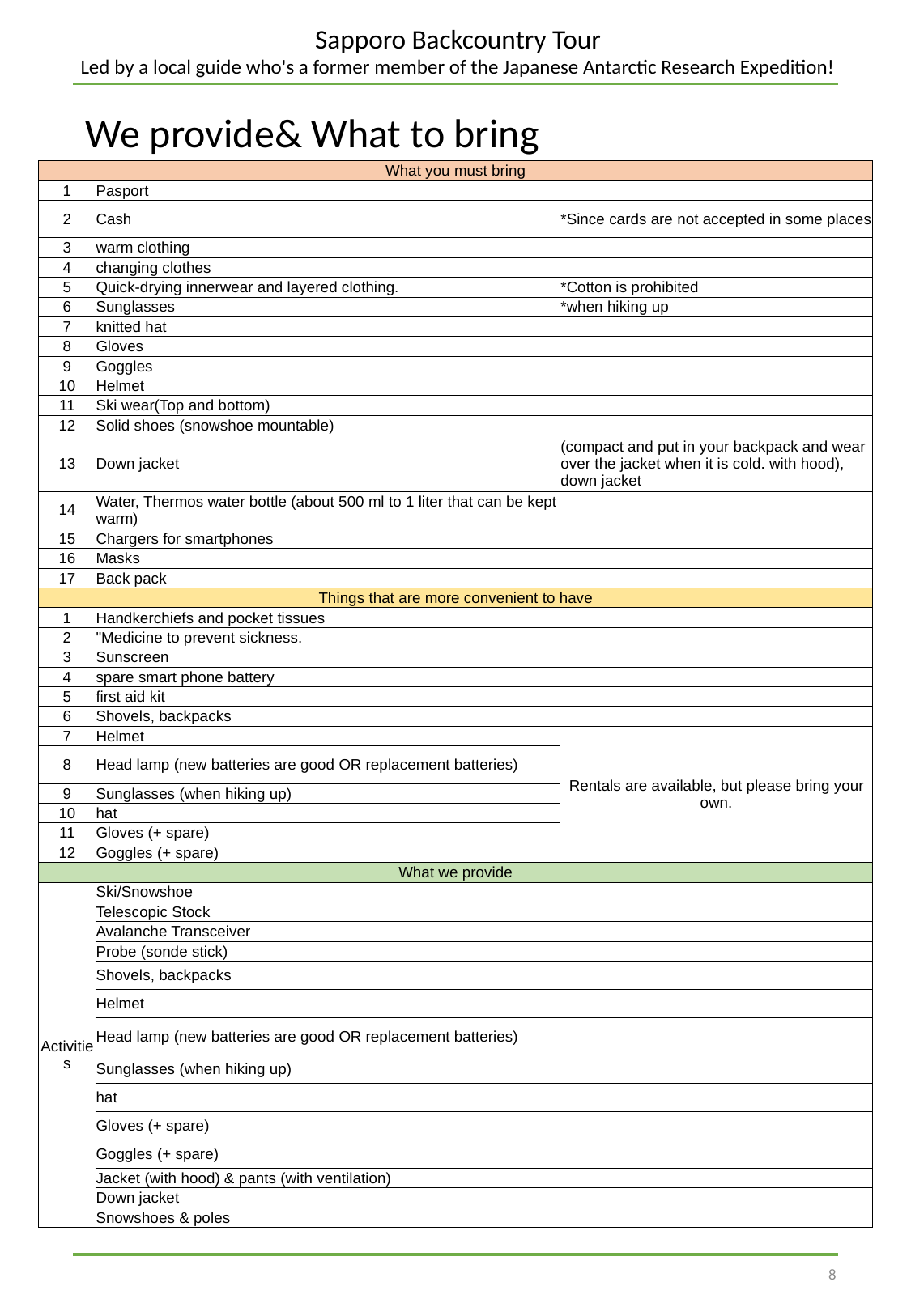

Sapporo Backcountry Tour
Led by a local guide who's a former member of the Japanese Antarctic Research Expedition!
We provide& What to bring
| What you must bring |  |  |
| --- | --- | --- |
| 1 | Pasport |  |
| 2 | Cash | \*Since cards are not accepted in some places |
| 3 | warm clothing |  |
| 4 | changing clothes |  |
| 5 | Quick-drying innerwear and layered clothing. | \*Cotton is prohibited |
| 6 | Sunglasses | \*when hiking up |
| 7 | knitted hat |  |
| 8 | Gloves |  |
| 9 | Goggles |  |
| 10 | Helmet |  |
| 11 | Ski wear(Top and bottom) |  |
| 12 | Solid shoes (snowshoe mountable) |  |
| 13 | Down jacket | (compact and put in your backpack and wear over the jacket when it is cold. with hood), down jacket |
| 14 | Water, Thermos water bottle (about 500 ml to 1 liter that can be kept warm) |  |
| 15 | Chargers for smartphones |  |
| 16 | Masks |  |
| 17 | Back pack |  |
| Things that are more convenient to have |  |  |
| 1 | Handkerchiefs and pocket tissues |  |
| 2 | "Medicine to prevent sickness. |  |
| 3 | Sunscreen |  |
| 4 | spare smart phone battery |  |
| 5 | first aid kit |  |
| 6 | Shovels, backpacks |  |
| 7 | Helmet | Rentals are available, but please bring your own. |
| 8 | Head lamp (new batteries are good OR replacement batteries) |  |
| 9 | Sunglasses (when hiking up) |  |
| 10 | hat |  |
| 11 | Gloves (+ spare) |  |
| 12 | Goggles (+ spare) |  |
| What we provide |  |  |
| Activities | Ski/Snowshoe |  |
|  | Telescopic Stock |  |
|  | Avalanche Transceiver |  |
|  | Probe (sonde stick) |  |
|  | Shovels, backpacks |  |
|  | Helmet |  |
|  | Head lamp (new batteries are good OR replacement batteries) |  |
|  | Sunglasses (when hiking up) |  |
|  | hat |  |
|  | Gloves (+ spare) |  |
|  | Goggles (+ spare) |  |
|  | Jacket (with hood) & pants (with ventilation) |  |
|  | Down jacket |  |
|  | Snowshoes & poles |  |
□＝Necessary　/　△＝Recommended
□Regular warm clothing □Hat・cap
□Gloves
□bathing suit
□Bath Towel
□ Extreme cold weather winter wear (such as ski clothes), warm waterproof winter shoes □ Personal toiletries
□Personal toiletries
□My Bottle, My Cup, My Chopsticks, etc.

△Camera and smart phone
△Disposable heating pads